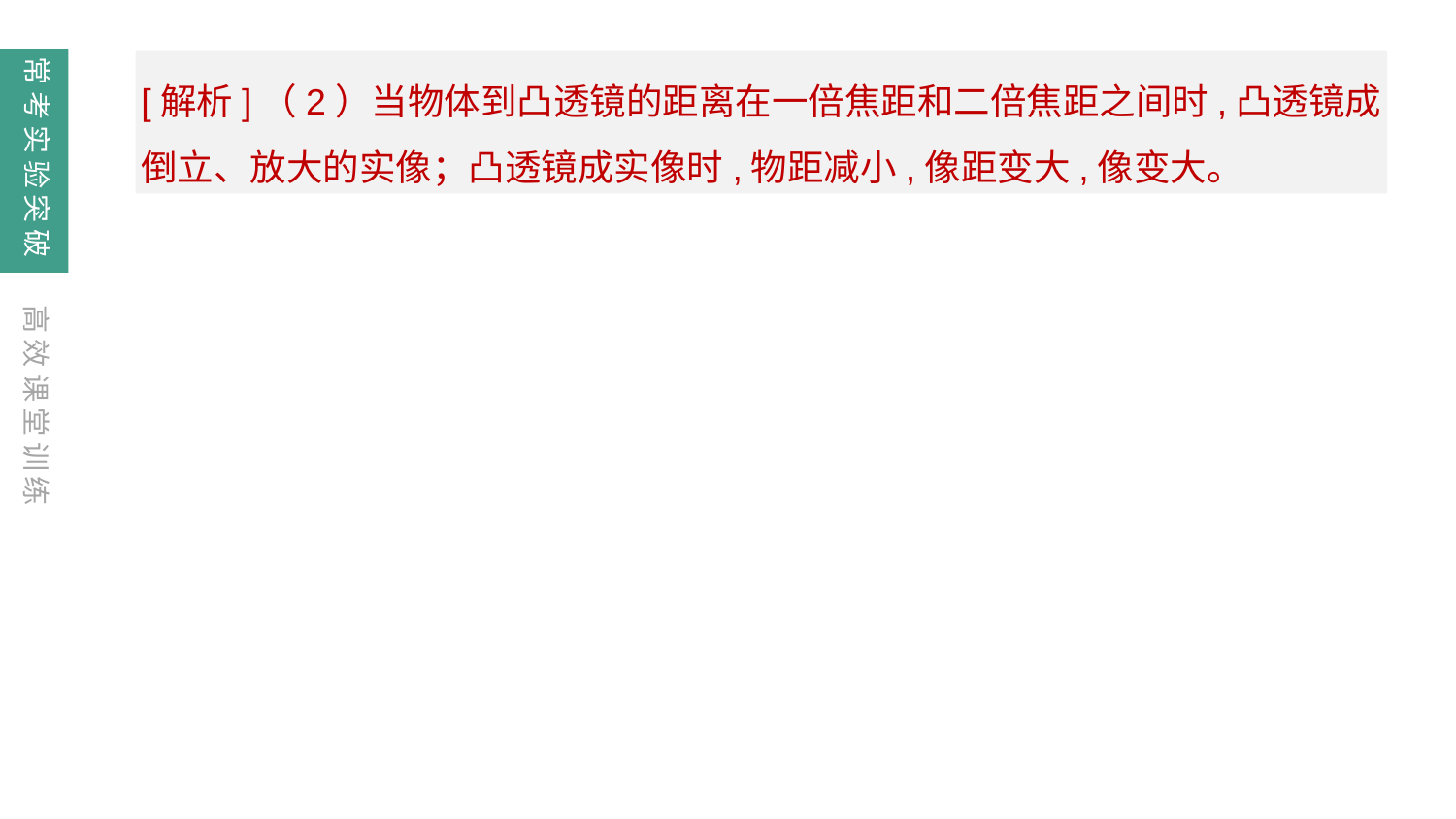

常考实验突破

[解析]（2）当物体到凸透镜的距离在一倍焦距和二倍焦距之间时,凸透镜成倒立、放大的实像；凸透镜成实像时,物距减小,像距变大,像变大。
高效课堂训练